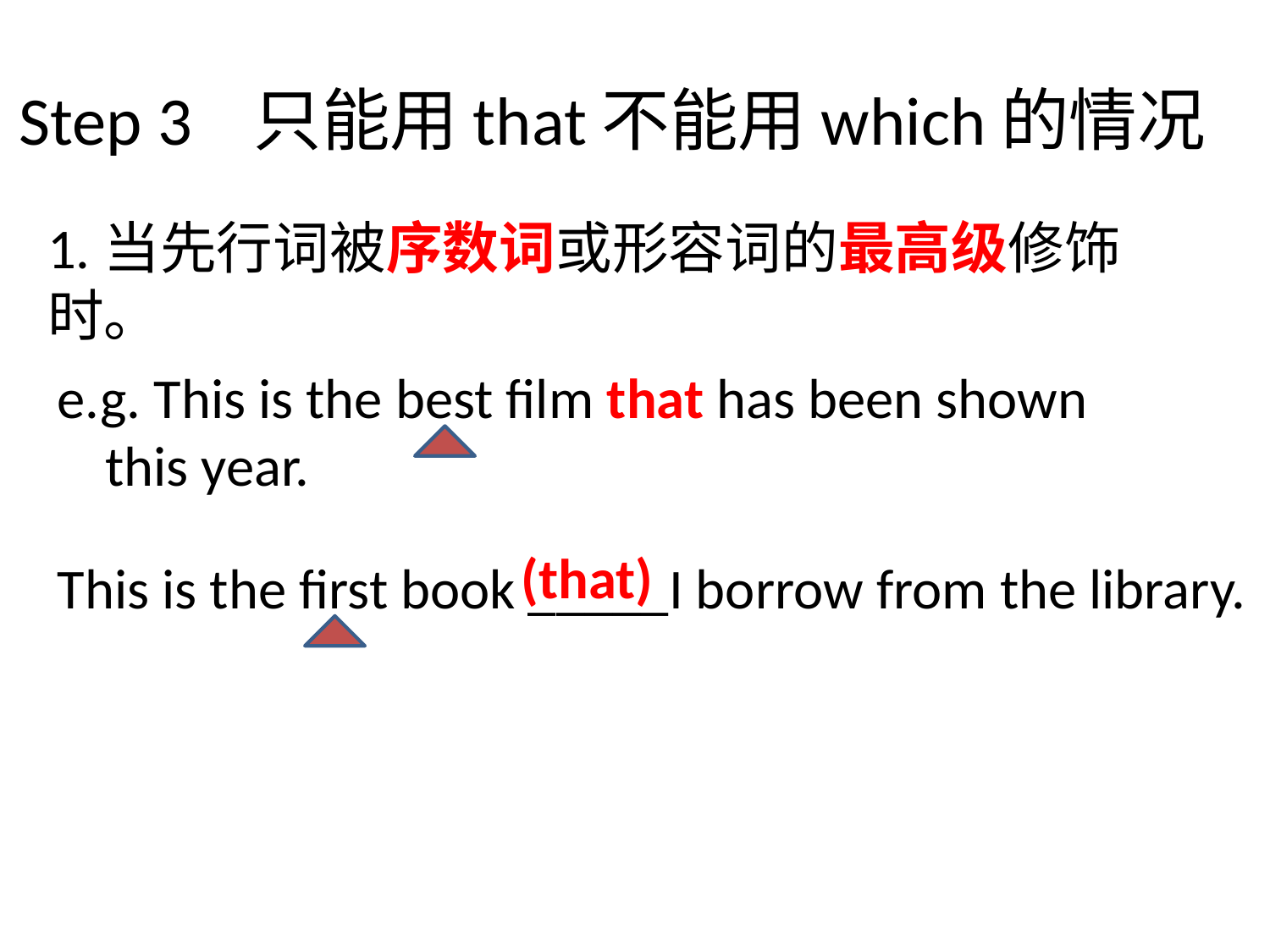

# Step 3   只能用that不能用which的情况
1.当先行词被序数词或形容词的最高级修饰时。
e.g. This is the best film that has been shown this year.

 (that)
This is the first book _____I borrow from the library.